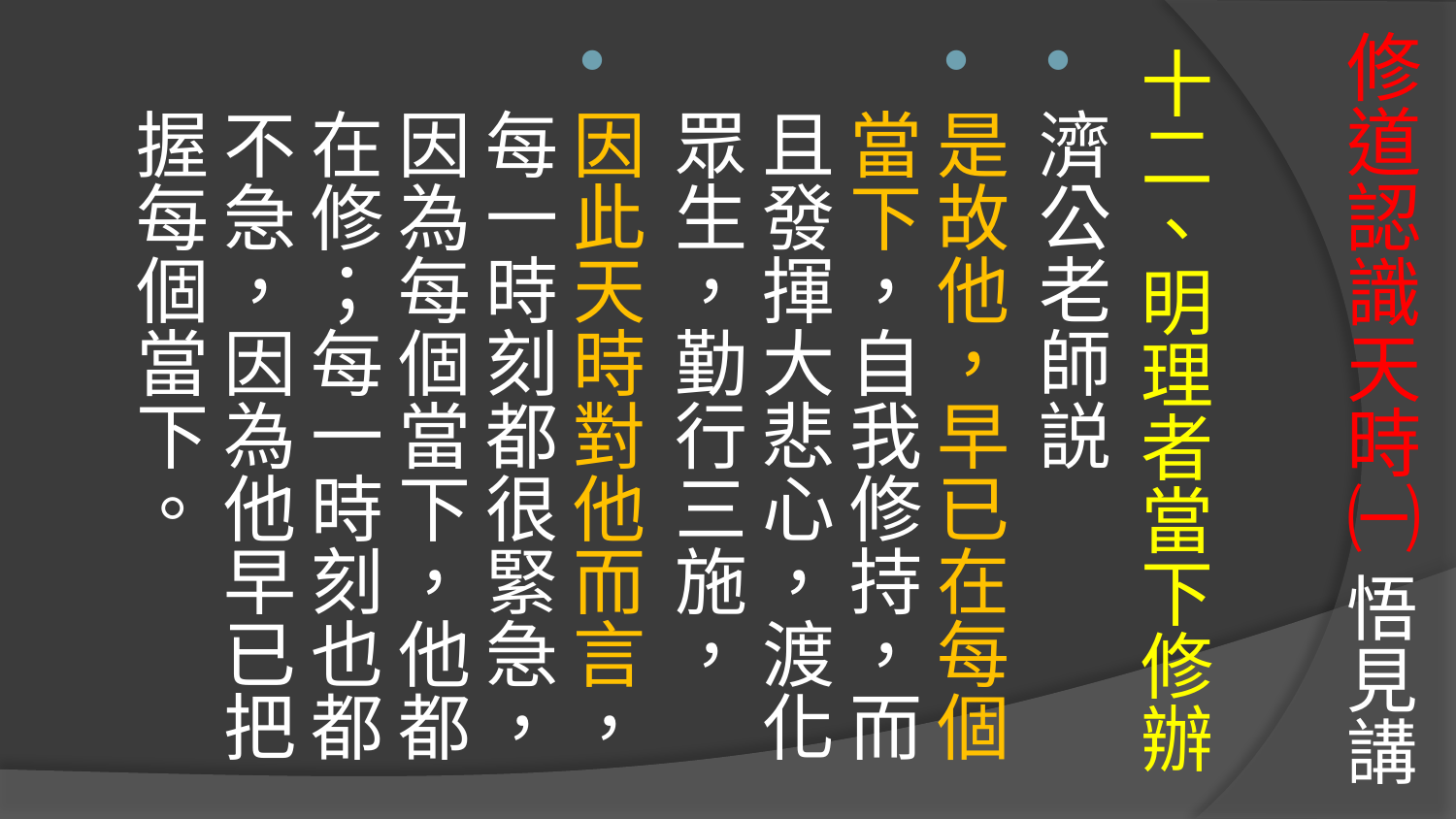

# 修道認識天時㈠ 悟見講
十二、明理者當下修辦
濟公老師説
是故他，早已在每個當下，自我修持，而且發揮大悲心，渡化眾生，勤行三施，
因此天時對他而言，每一時刻都很緊急，因為每個當下，他都在修；每一時刻也都不急，因為他早已把握每個當下。